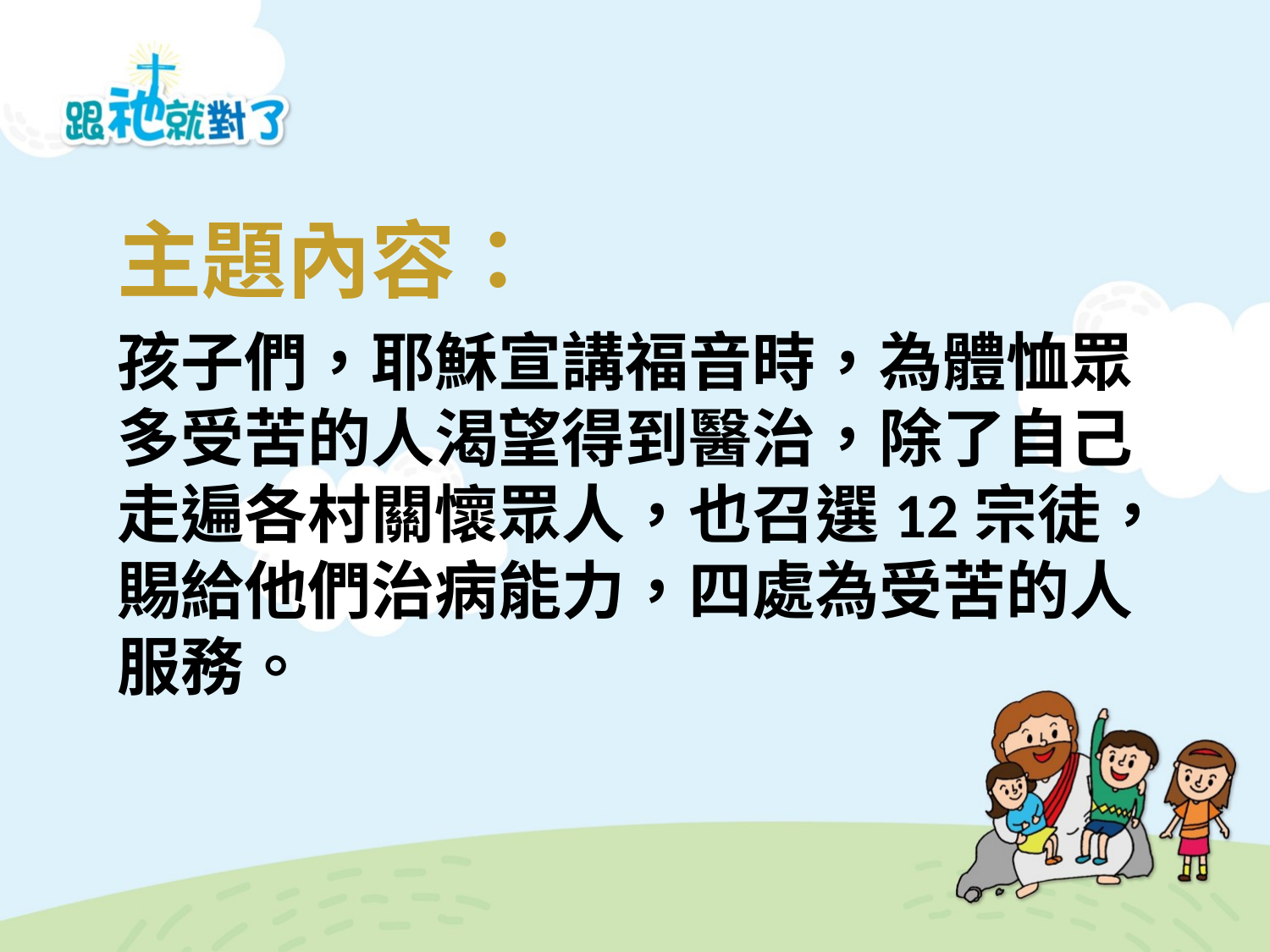

主題內容：
孩子們，耶穌宣講福音時，為體恤眾多受苦的人渴望得到醫治，除了自己走遍各村關懷眾人，也召選12宗徒，賜給他們治病能力，四處為受苦的人服務。